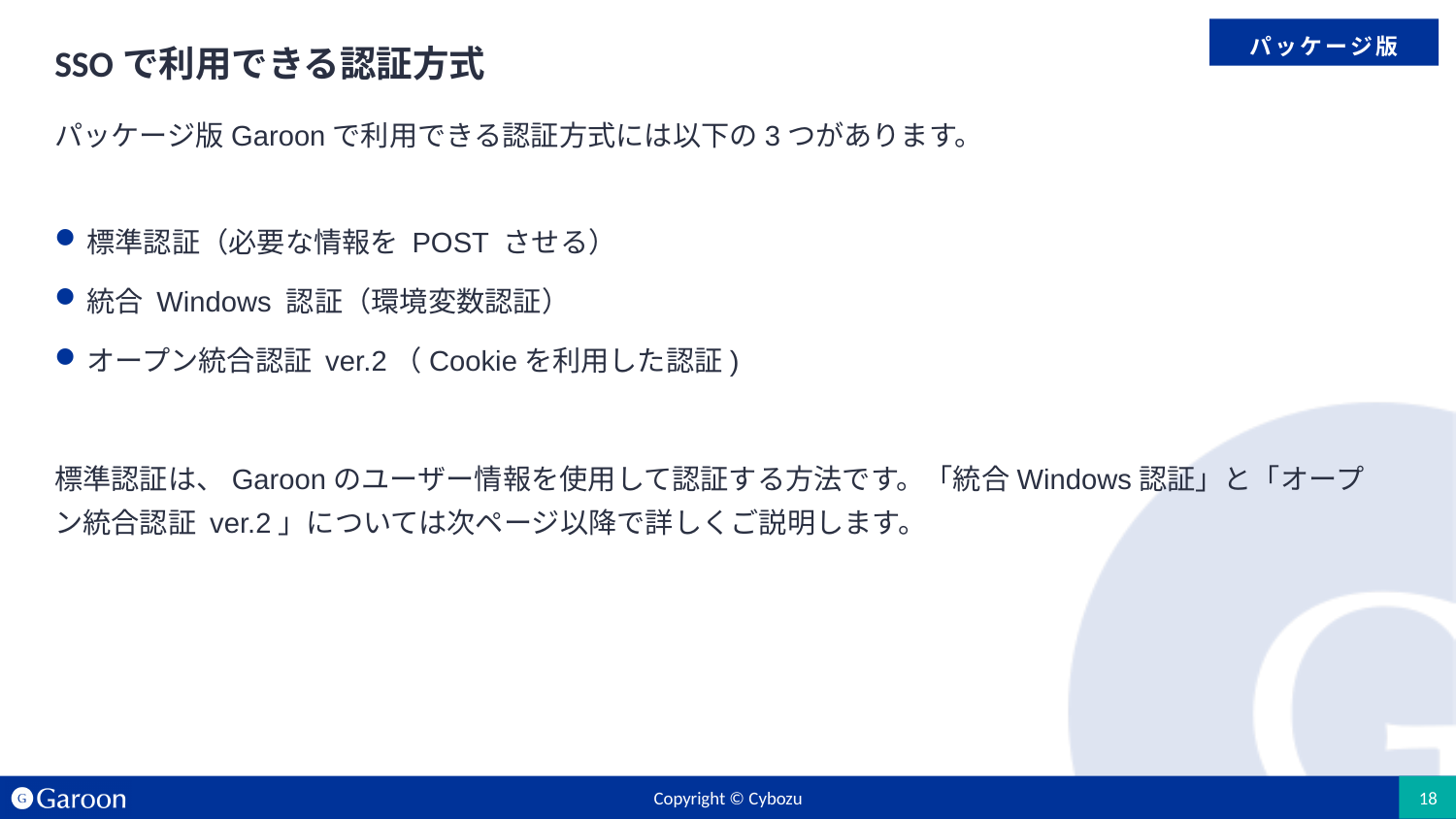

パッケージ版
# SSOで利用できる認証方式
パッケージ版Garoonで利用できる認証方式には以下の3つがあります。
標準認証（必要な情報を POST させる）
統合 Windows 認証（環境変数認証）
オープン統合認証 ver.2（Cookieを利用した認証)
標準認証は、Garoonのユーザー情報を使用して認証する方法です。「統合Windows認証」と「オープン統合認証 ver.2」については次ページ以降で詳しくご説明します。